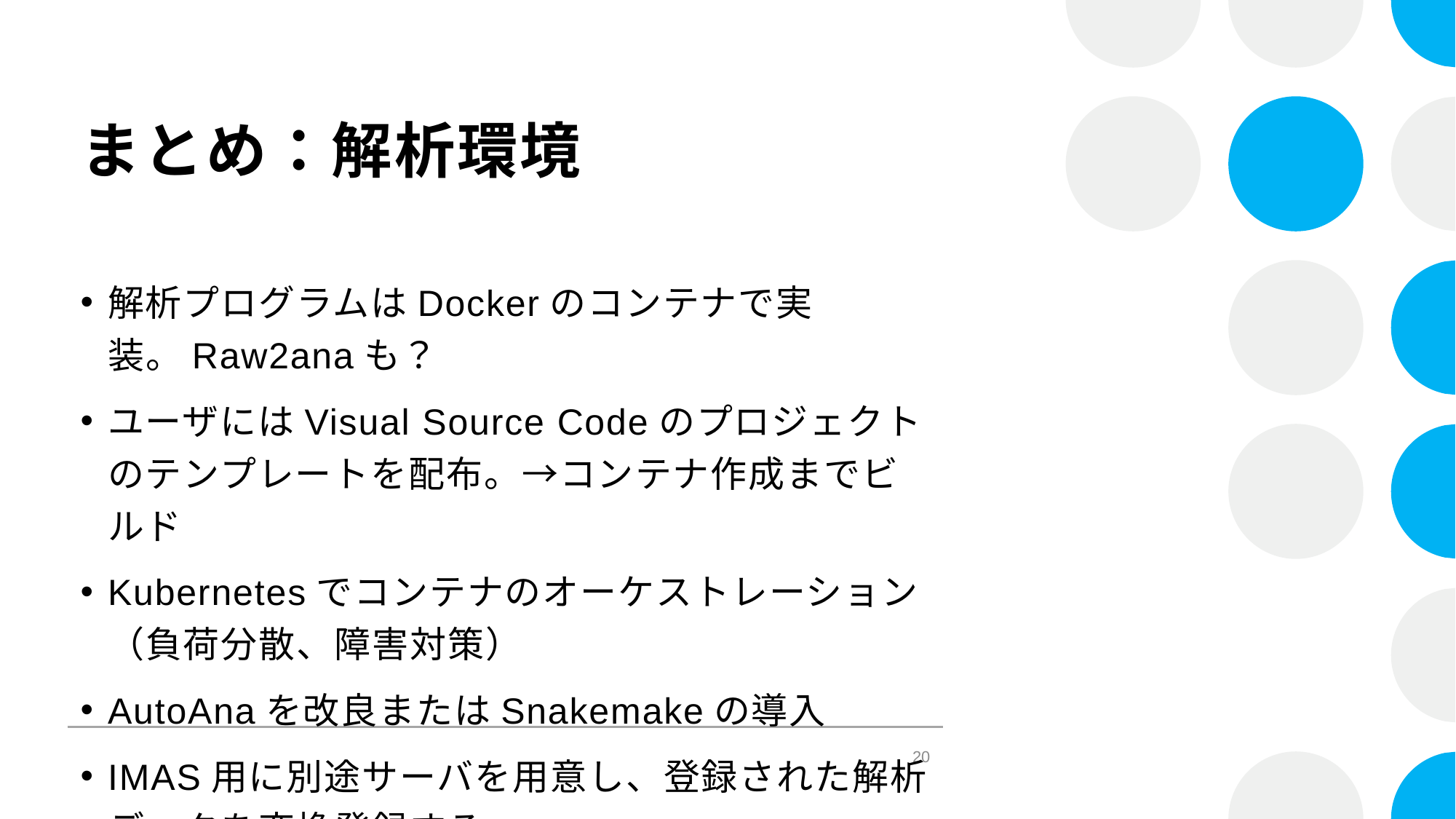

# まとめ：解析環境
解析プログラムはDockerのコンテナで実装。Raw2anaも？
ユーザにはVisual Source Codeのプロジェクトのテンプレートを配布。→コンテナ作成までビルド
Kubernetesでコンテナのオーケストレーション（負荷分散、障害対策）
AutoAnaを改良またはSnakemakeの導入
IMAS用に別途サーバを用意し、登録された解析データを変換登録する
20